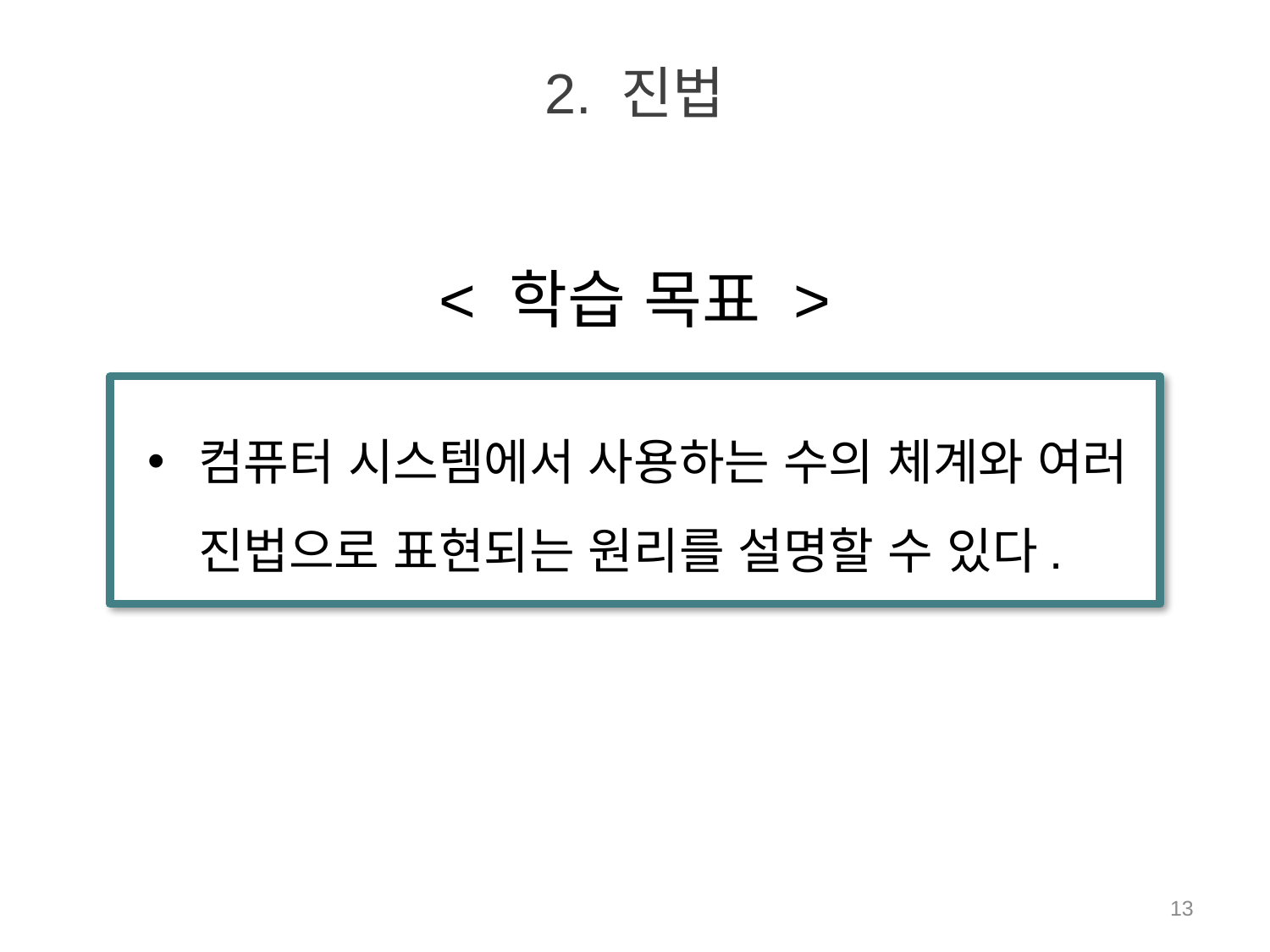

# 2. 진법
< 학습 목표 >
컴퓨터 시스템에서 사용하는 수의 체계와 여러 진법으로 표현되는 원리를 설명할 수 있다.
13